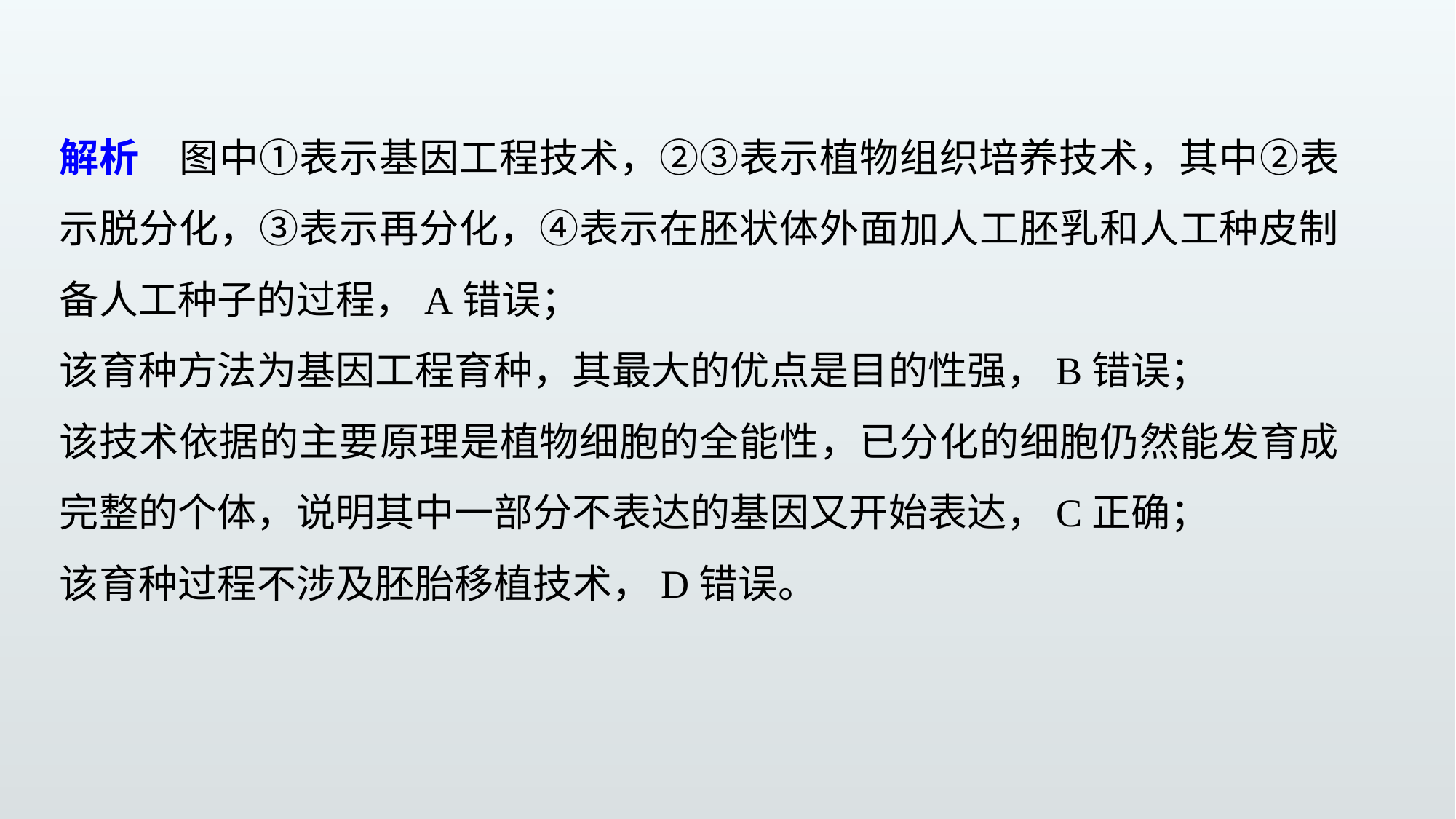

解析　图中①表示基因工程技术，②③表示植物组织培养技术，其中②表示脱分化，③表示再分化，④表示在胚状体外面加人工胚乳和人工种皮制备人工种子的过程，A错误；
该育种方法为基因工程育种，其最大的优点是目的性强，B错误；
该技术依据的主要原理是植物细胞的全能性，已分化的细胞仍然能发育成完整的个体，说明其中一部分不表达的基因又开始表达，C正确；
该育种过程不涉及胚胎移植技术，D错误。